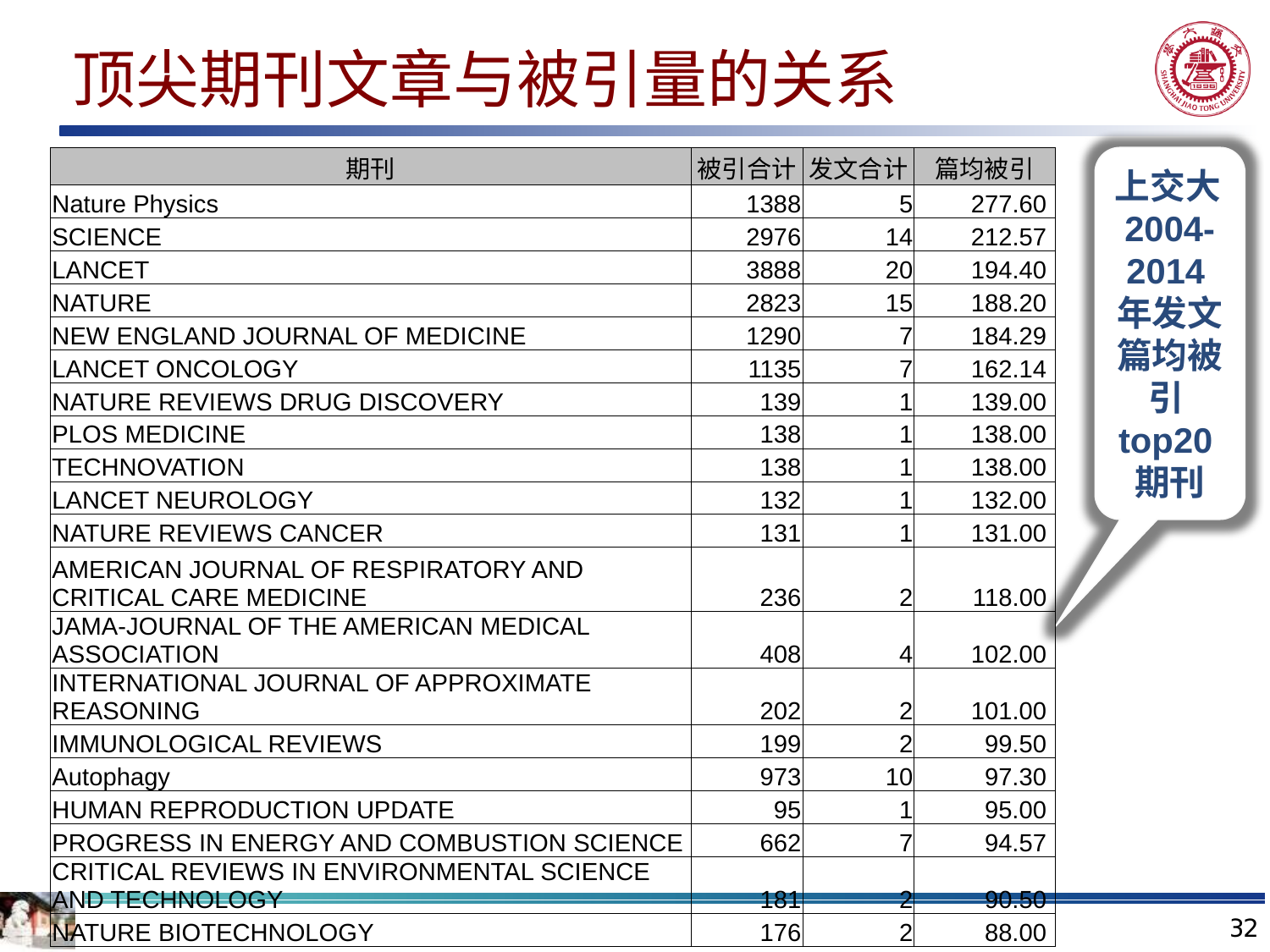

# 顶尖期刊文章与被引量的关系
| 期刊 | 被引合计 | 发文合计 | 篇均被引 |
| --- | --- | --- | --- |
| Nature Physics | 1388 | 5 | 277.60 |
| SCIENCE | 2976 | 14 | 212.57 |
| LANCET | 3888 | 20 | 194.40 |
| NATURE | 2823 | 15 | 188.20 |
| NEW ENGLAND JOURNAL OF MEDICINE | 1290 | 7 | 184.29 |
| LANCET ONCOLOGY | 1135 | 7 | 162.14 |
| NATURE REVIEWS DRUG DISCOVERY | 139 | 1 | 139.00 |
| PLOS MEDICINE | 138 | 1 | 138.00 |
| TECHNOVATION | 138 | 1 | 138.00 |
| LANCET NEUROLOGY | 132 | 1 | 132.00 |
| NATURE REVIEWS CANCER | 131 | 1 | 131.00 |
| AMERICAN JOURNAL OF RESPIRATORY AND CRITICAL CARE MEDICINE | 236 | 2 | 118.00 |
| JAMA-JOURNAL OF THE AMERICAN MEDICAL ASSOCIATION | 408 | 4 | 102.00 |
| INTERNATIONAL JOURNAL OF APPROXIMATE REASONING | 202 | 2 | 101.00 |
| IMMUNOLOGICAL REVIEWS | 199 | 2 | 99.50 |
| Autophagy | 973 | 10 | 97.30 |
| HUMAN REPRODUCTION UPDATE | 95 | 1 | 95.00 |
| PROGRESS IN ENERGY AND COMBUSTION SCIENCE | 662 | 7 | 94.57 |
| CRITICAL REVIEWS IN ENVIRONMENTAL SCIENCE AND TECHNOLOGY | 181 | 2 | 90.50 |
| NATURE BIOTECHNOLOGY | 176 | 2 | 88.00 |
上交大2004-2014年发文篇均被引top20期刊
32